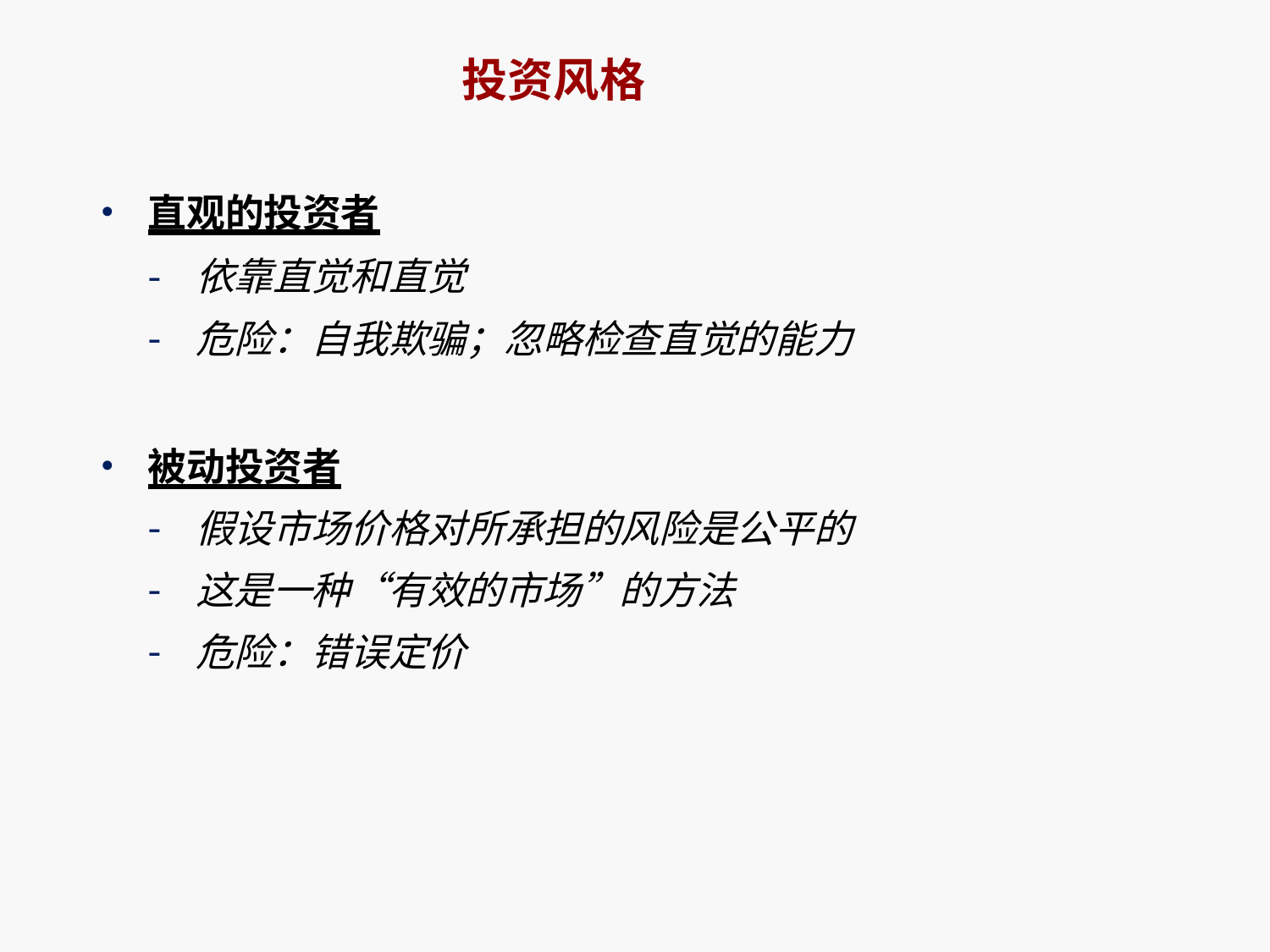

# 投资风格
直观的投资者
依靠直觉和直觉
危险：自我欺骗；忽略检查直觉的能力

被动投资者
假设市场价格对所承担的风险是公平的
这是一种“有效的市场”的方法
危险：错误定价